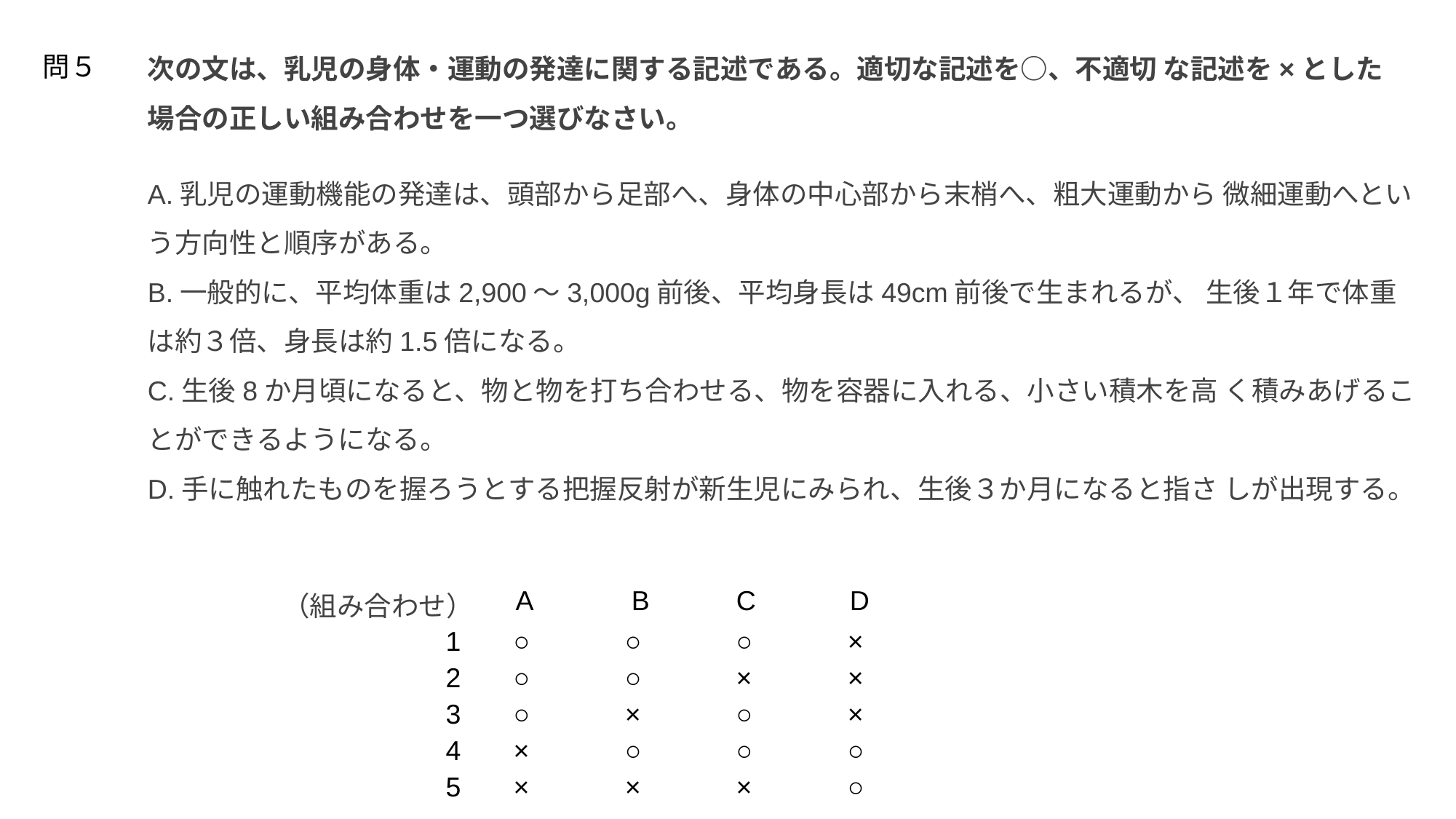

次の文は、乳児の身体・運動の発達に関する記述である。適切な記述を○、不適切 な記述を×とした場合の正しい組み合わせを一つ選びなさい。
問５
A.乳児の運動機能の発達は、頭部から足部へ、身体の中心部から末梢へ、粗大運動から 微細運動へという方向性と順序がある。
B.一般的に、平均体重は2,900～3,000g前後、平均身長は49cm前後で生まれるが、 生後１年で体重は約３倍、身長は約1.5倍になる。
C.生後8か月頃になると、物と物を打ち合わせる、物を容器に入れる、小さい積木を高 く積みあげることができるようになる。
D.手に触れたものを握ろうとする把握反射が新生児にみられ、生後３か月になると指さ しが出現する。
| A | B | C | D |
| --- | --- | --- | --- |
（組み合わせ）
| 1 | ○ | ○ | ○ | × |
| --- | --- | --- | --- | --- |
| 2 | ○ | ○ | × | × |
| 3 | ○ | × | ○ | × |
| 4 | × | ○ | ○ | ○ |
| 5 | × | × | × | ○ |